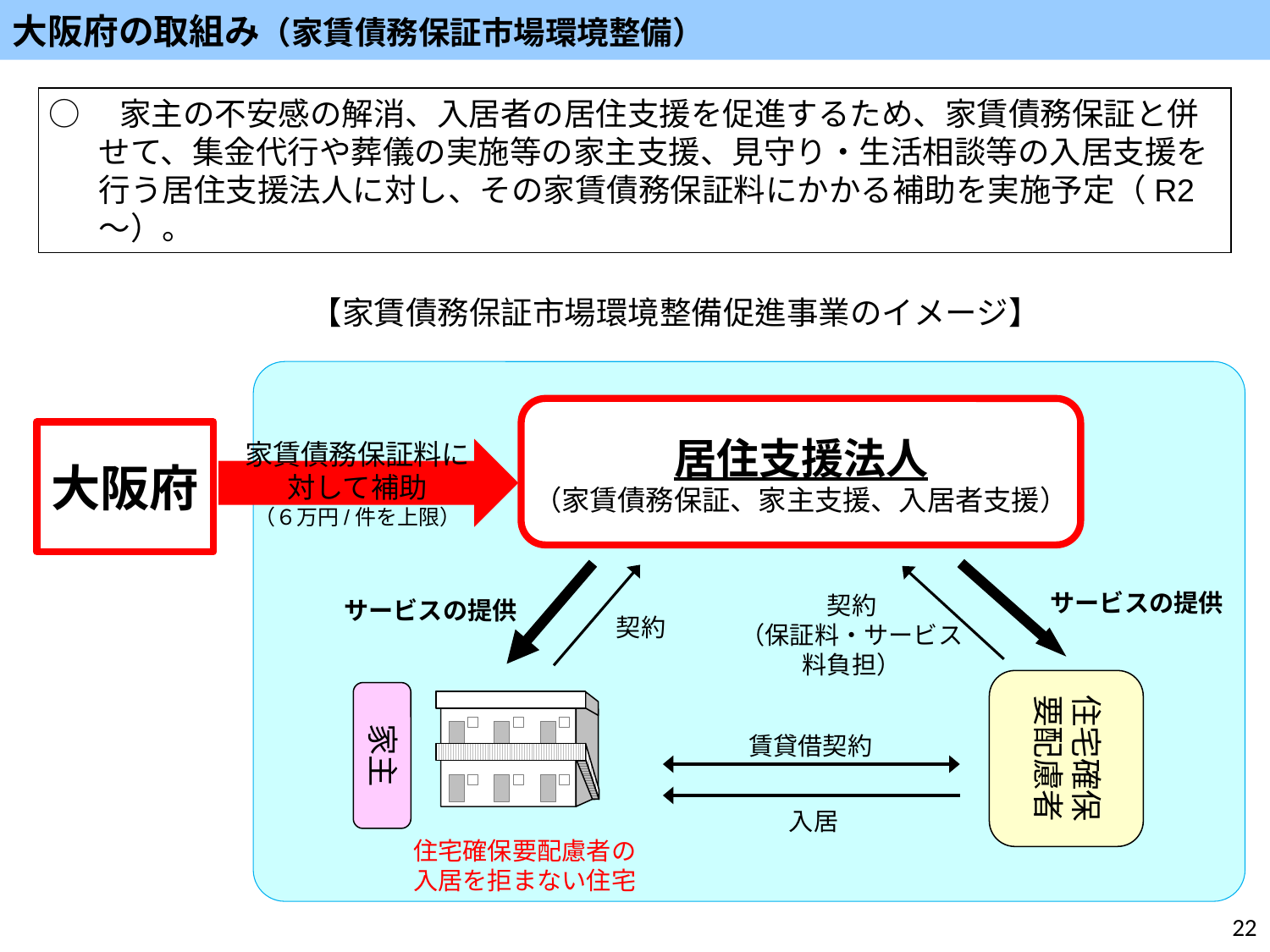

大阪府の取組み（家賃債務保証市場環境整備）
○　家主の不安感の解消、入居者の居住支援を促進するため、家賃債務保証と併せて、集金代行や葬儀の実施等の家主支援、見守り・生活相談等の入居支援を行う居住支援法人に対し、その家賃債務保証料にかかる補助を実施予定（R2～）。
【家賃債務保証市場環境整備促進事業のイメージ】

居住支援法人
（家賃債務保証、家主支援、入居者支援）
大阪府
家賃債務保証料に
対して補助
（６万円/件を上限）
サービスの提供
サービスの提供
契約
（保証料・サービス料負担）
契約
住宅確保要配慮者
家主

賃貸借契約
入居
住宅確保要配慮者の入居を拒まない住宅
22